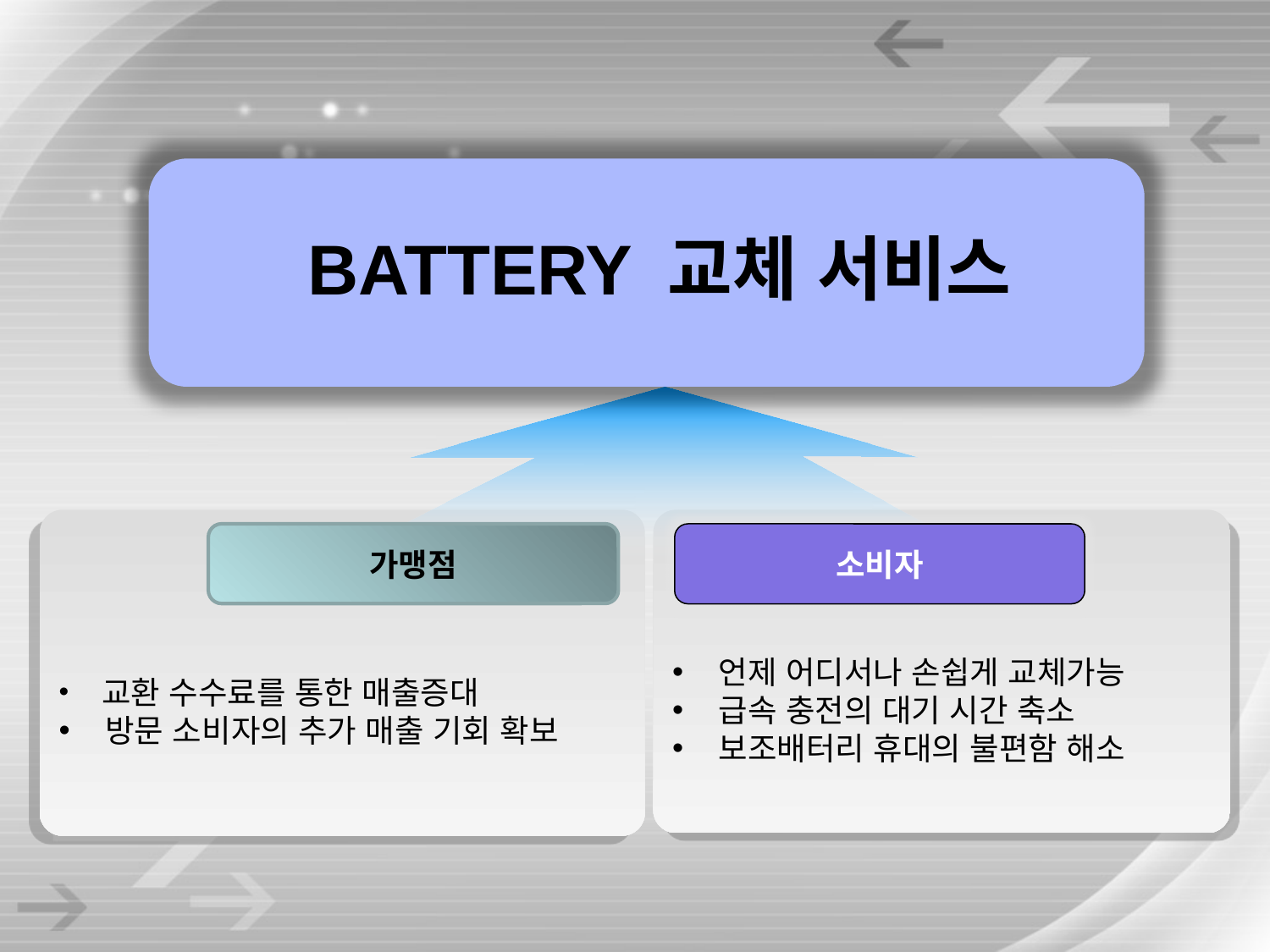

BATTERY 교체 서비스

 교환 수수료를 통한 매출증대
 방문 소비자의 추가 매출 기회 확보

 언제 어디서나 손쉽게 교체가능
 급속 충전의 대기 시간 축소
 보조배터리 휴대의 불편함 해소

가맹점
소비자